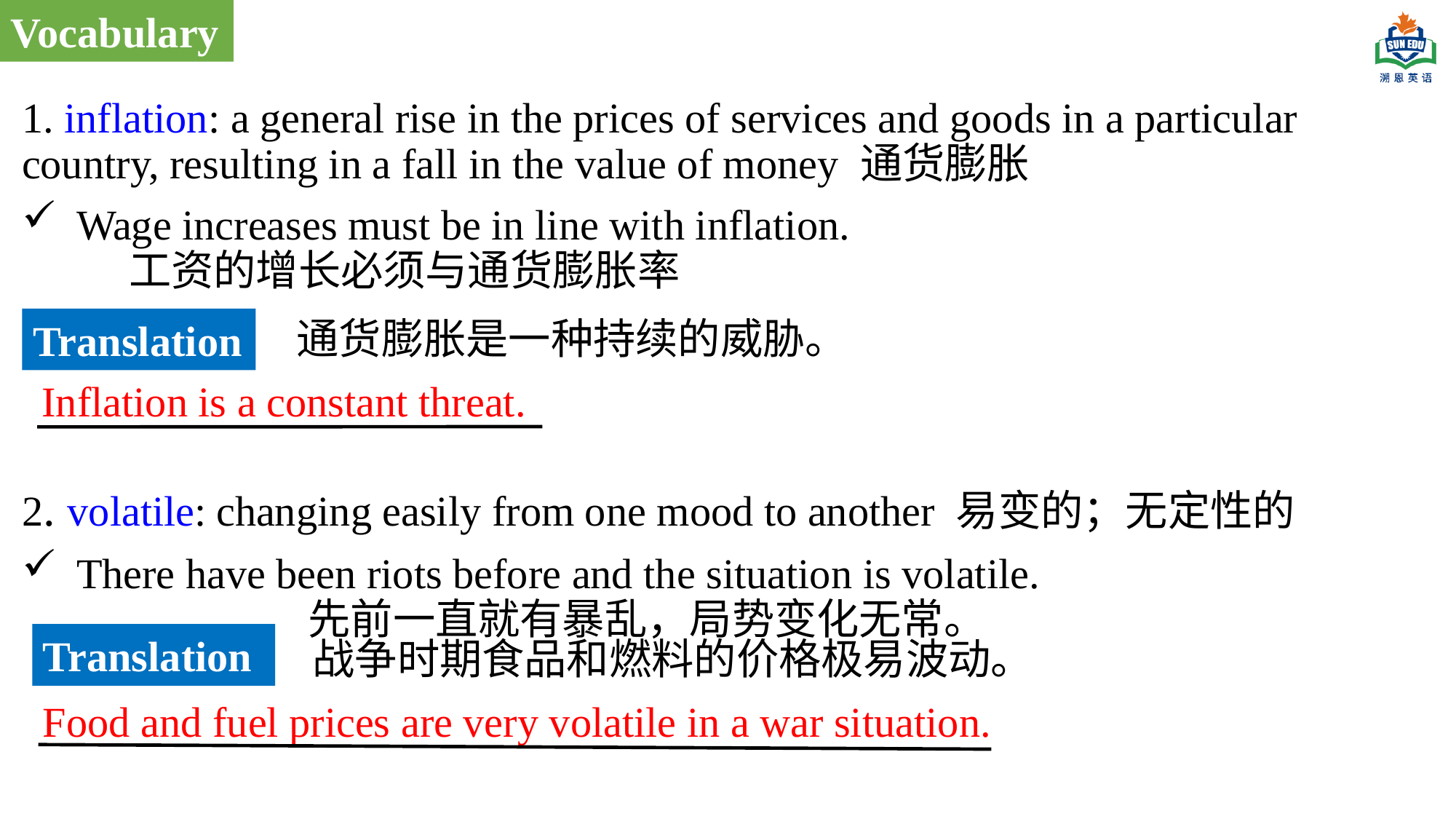

Vocabulary
1. inflation: a general rise in the prices of services and goods in a particular country, resulting in a fall in the value of money 通货膨胀
Wage increases must be in line with inflation.                                                           工资的增长必须与通货膨胀率

2. volatile: changing easily from one mood to another 易变的；无定性的
There have been riots before and the situation is volatile.                                                          先前一直就有暴乱，局势变化无常。
通货膨胀是一种持续的威胁。
Translation
Inflation is a constant threat.
Translation
战争时期食品和燃料的价格极易波动。
Food and fuel prices are very volatile in a war situation.